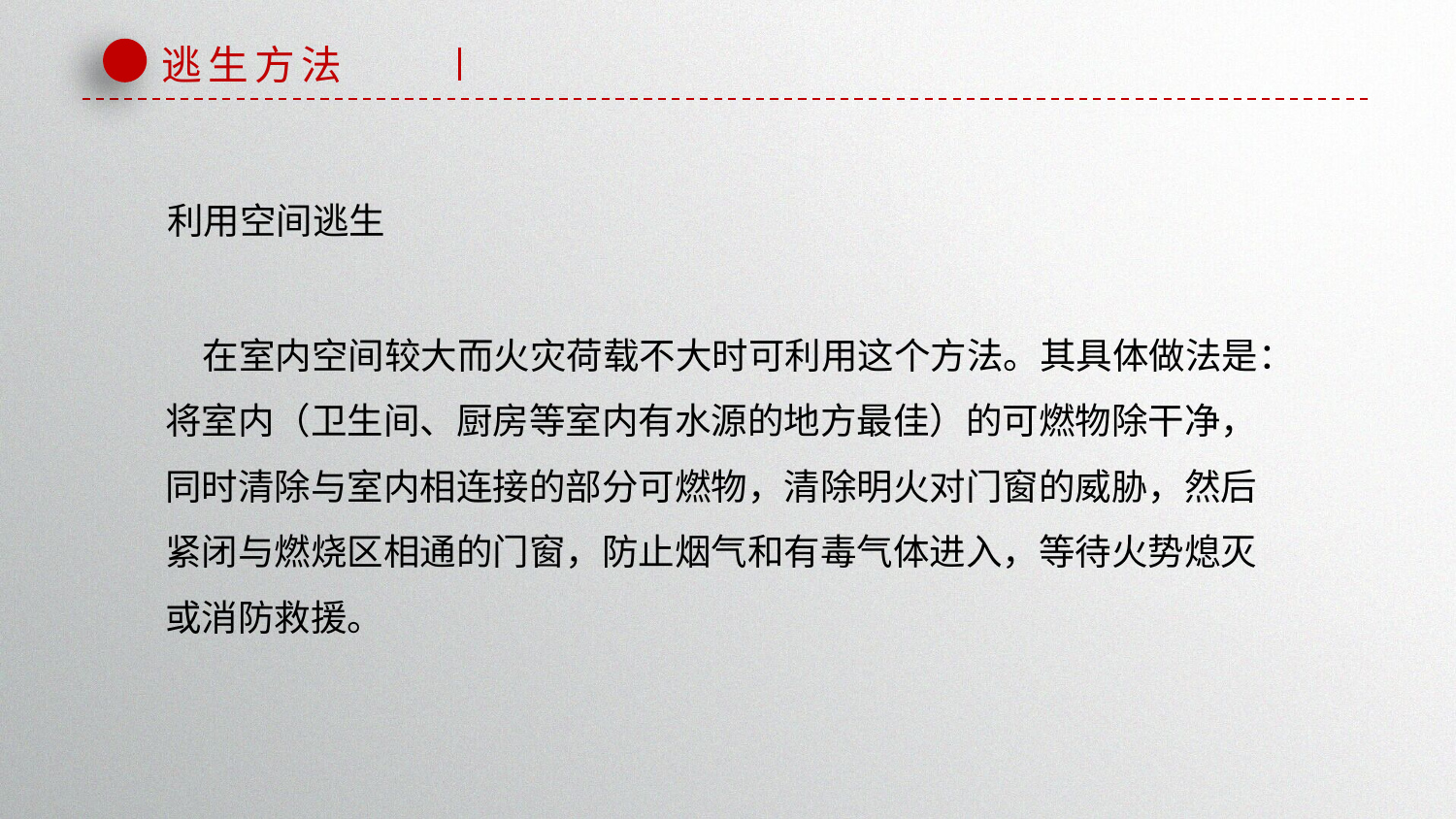

逃生方法

利用空间逃生
    在室内空间较大而火灾荷载不大时可利用这个方法。其具体做法是：将室内（卫生间、厨房等室内有水源的地方最佳）的可燃物除干净，同时清除与室内相连接的部分可燃物，清除明火对门窗的威胁，然后紧闭与燃烧区相通的门窗，防止烟气和有毒气体进入，等待火势熄灭或消防救援。